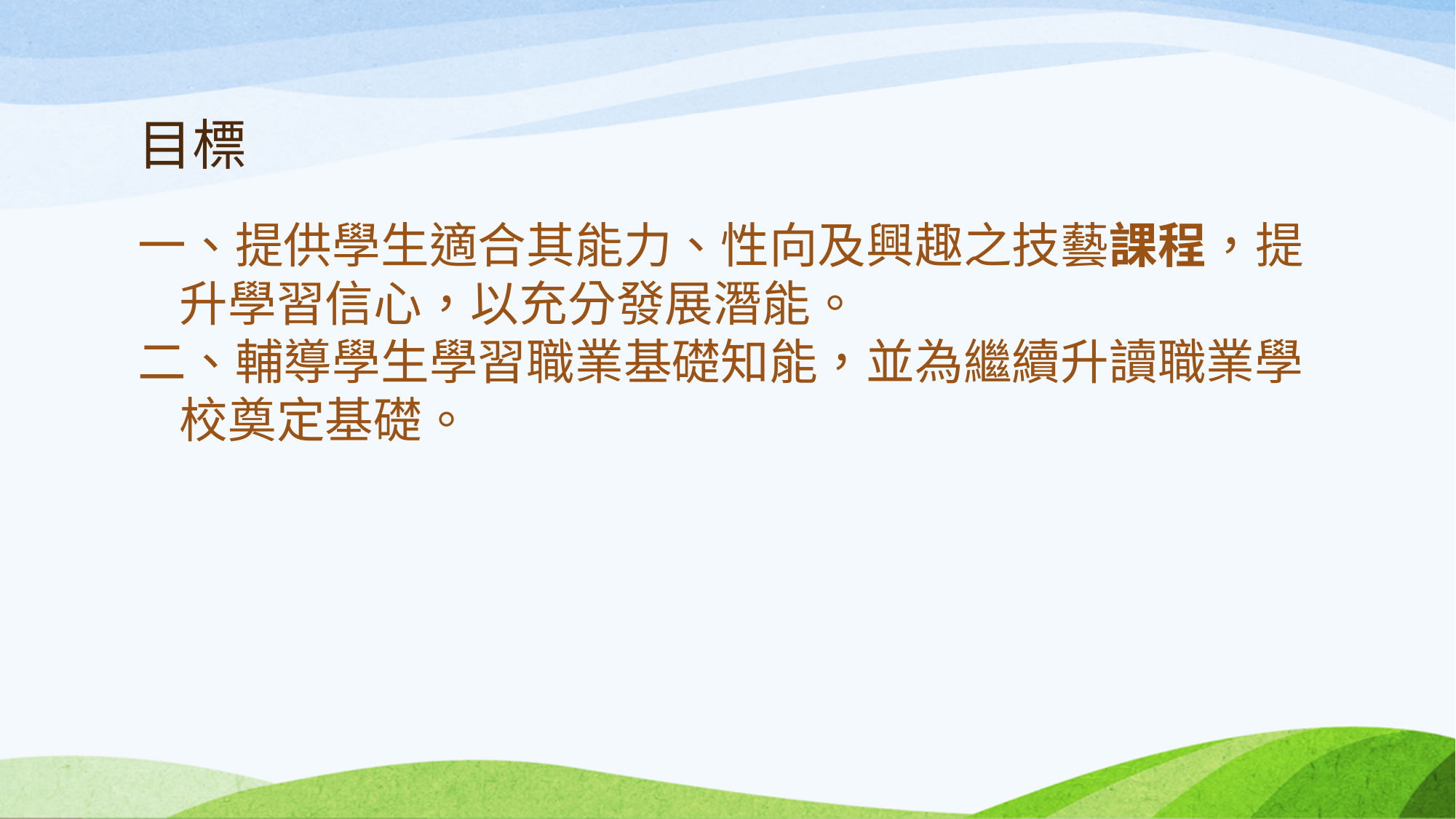

# 目標
一、提供學生適合其能力、性向及興趣之技藝課程，提升學習信心，以充分發展潛能。
二、輔導學生學習職業基礎知能，並為繼續升讀職業學校奠定基礎。